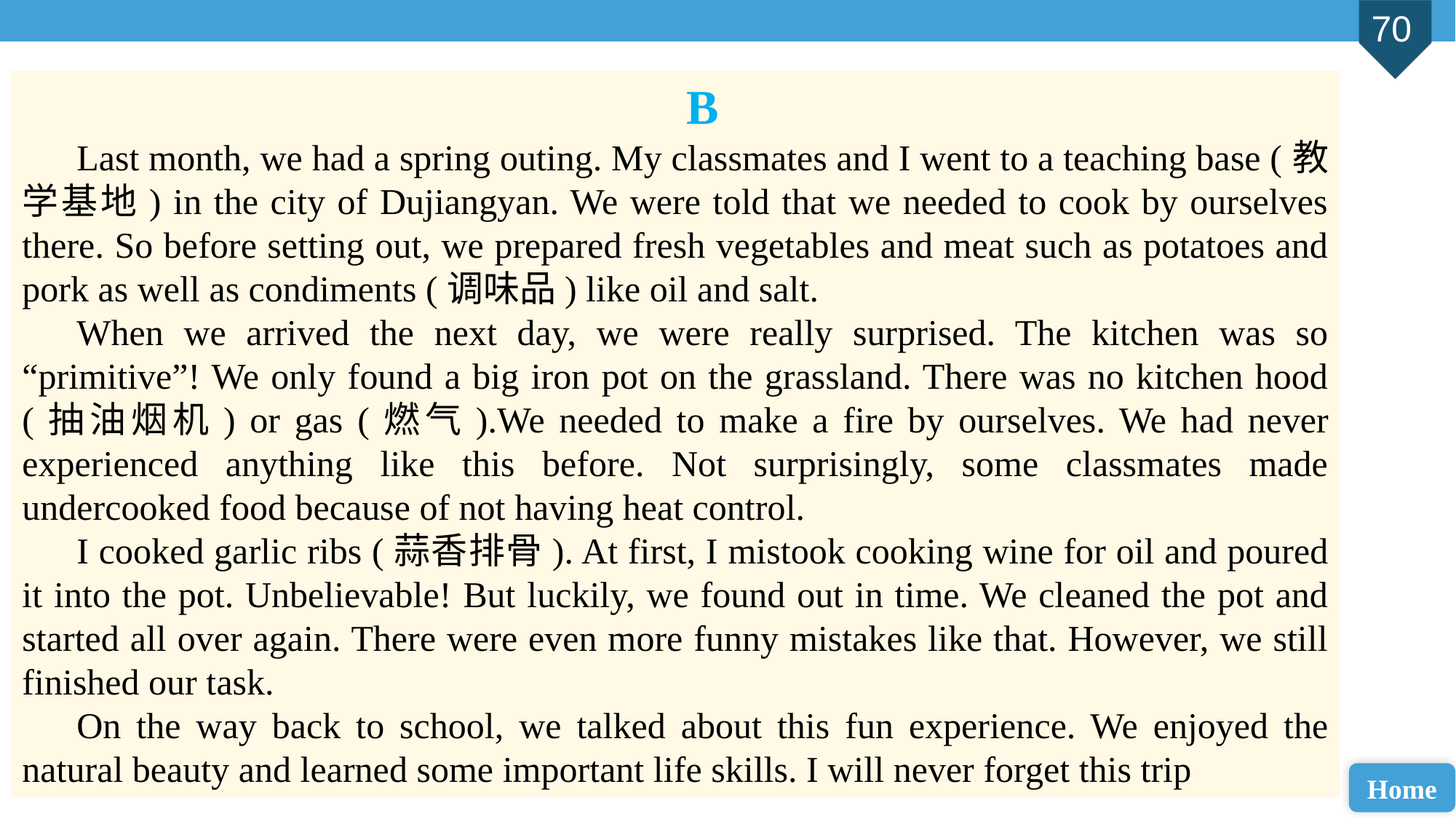

B
Last month, we had a spring outing. My classmates and I went to a teaching base (教学基地) in the city of Dujiangyan. We were told that we needed to cook by ourselves there. So before setting out, we prepared fresh vegetables and meat such as potatoes and pork as well as condiments (调味品) like oil and salt.
When we arrived the next day, we were really surprised. The kitchen was so “primitive”! We only found a big iron pot on the grassland. There was no kitchen hood (抽油烟机) or gas (燃气).We needed to make a fire by ourselves. We had never experienced anything like this before. Not surprisingly, some classmates made undercooked food because of not having heat control.
I cooked garlic ribs (蒜香排骨). At first, I mistook cooking wine for oil and poured it into the pot. Unbelievable! But luckily, we found out in time. We cleaned the pot and started all over again. There were even more funny mistakes like that. However, we still finished our task.
On the way back to school, we talked about this fun experience. We enjoyed the natural beauty and learned some important life skills. I will never forget this trip